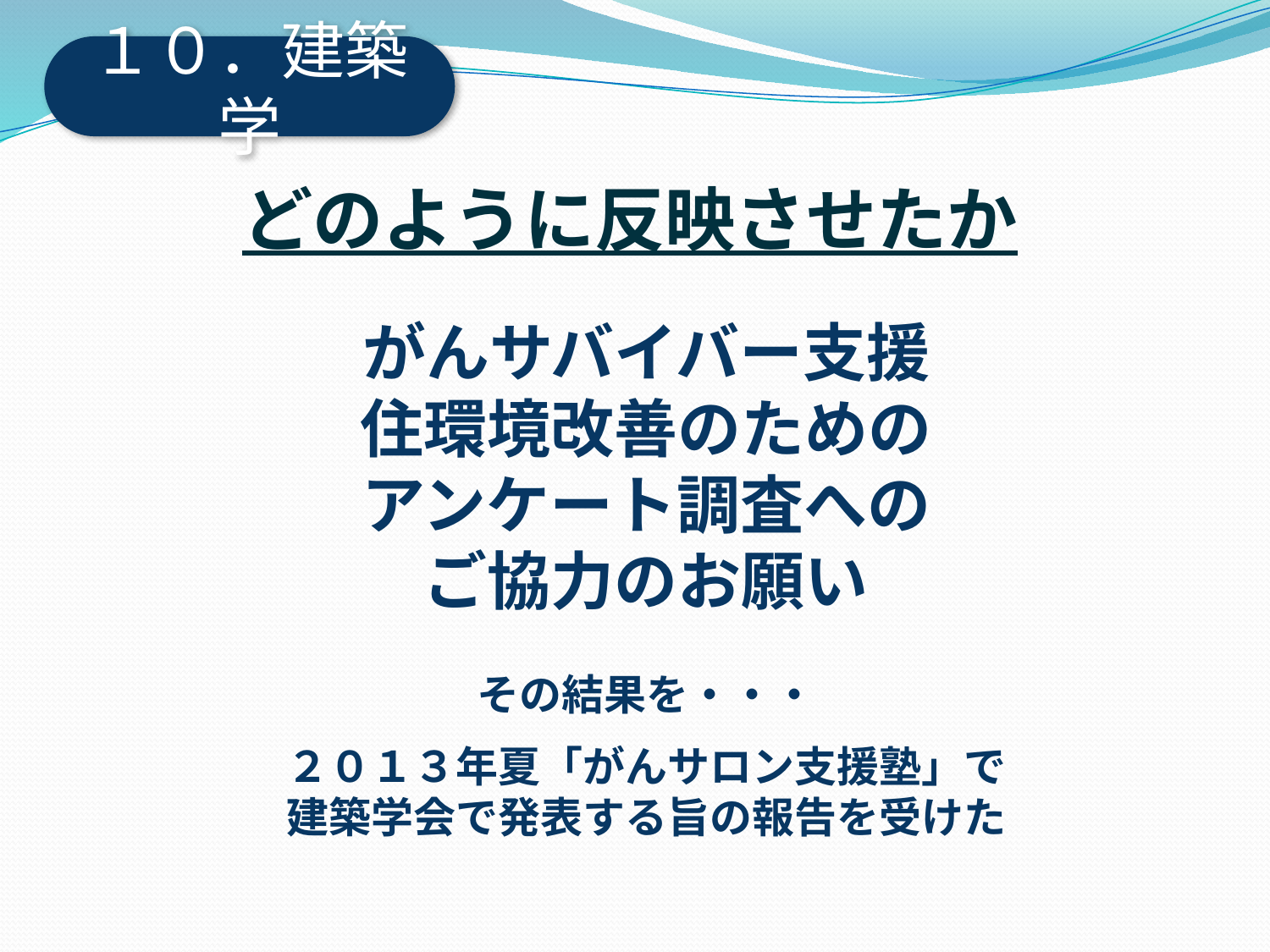

１０．建築学
# どのように反映させたか
がんサバイバー支援
住環境改善のための
アンケート調査への
ご協力のお願い

その結果を・・・
２０１３年夏「がんサロン支援塾」で
建築学会で発表する旨の報告を受けた